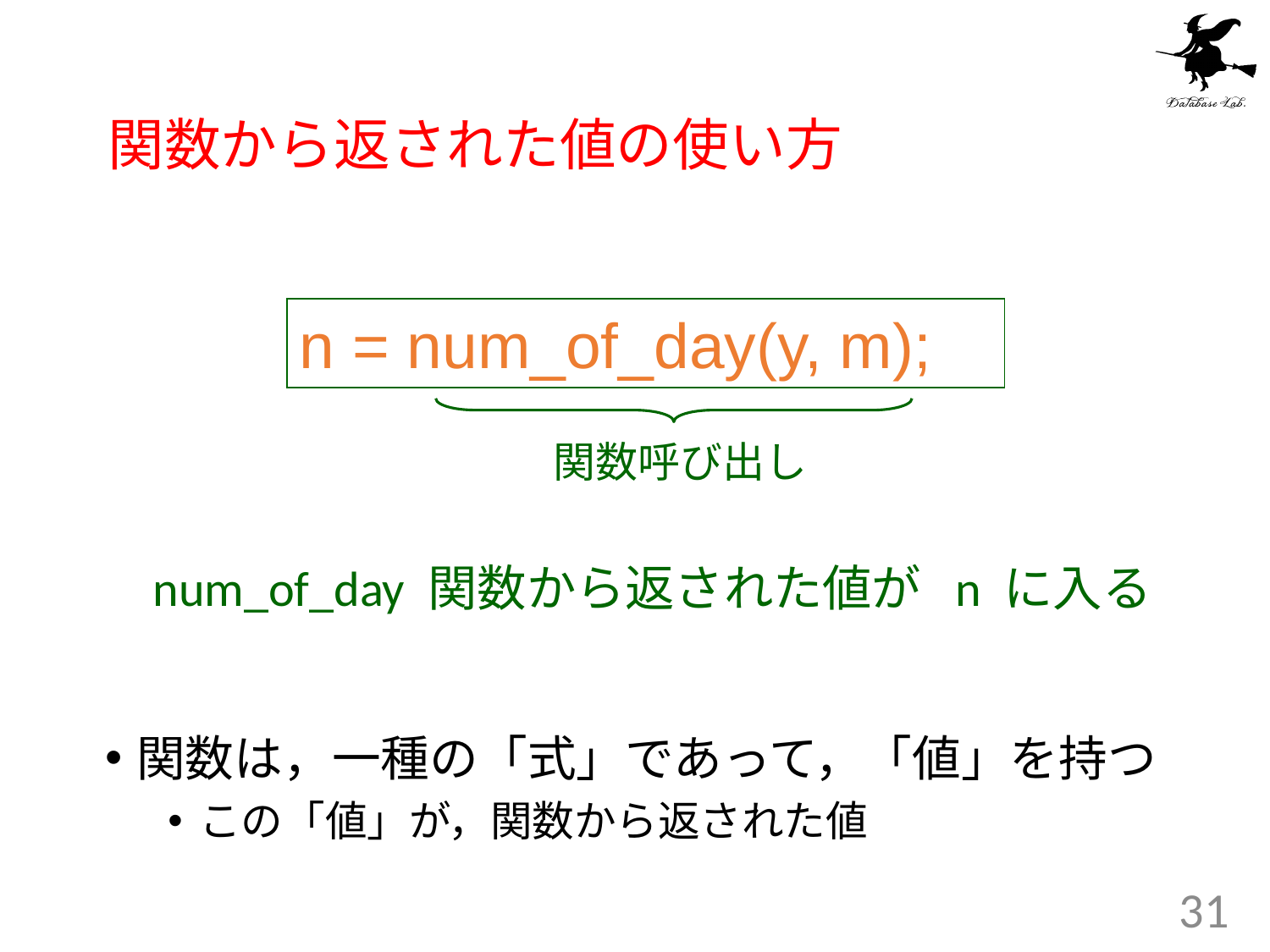

# 関数から返された値の使い方

n = num_of_day(y, m);
関数呼び出し
num_of_day 関数から返された値が  n に入る
関数は，一種の「式」であって，「値」を持つ
この「値」が，関数から返された値
31